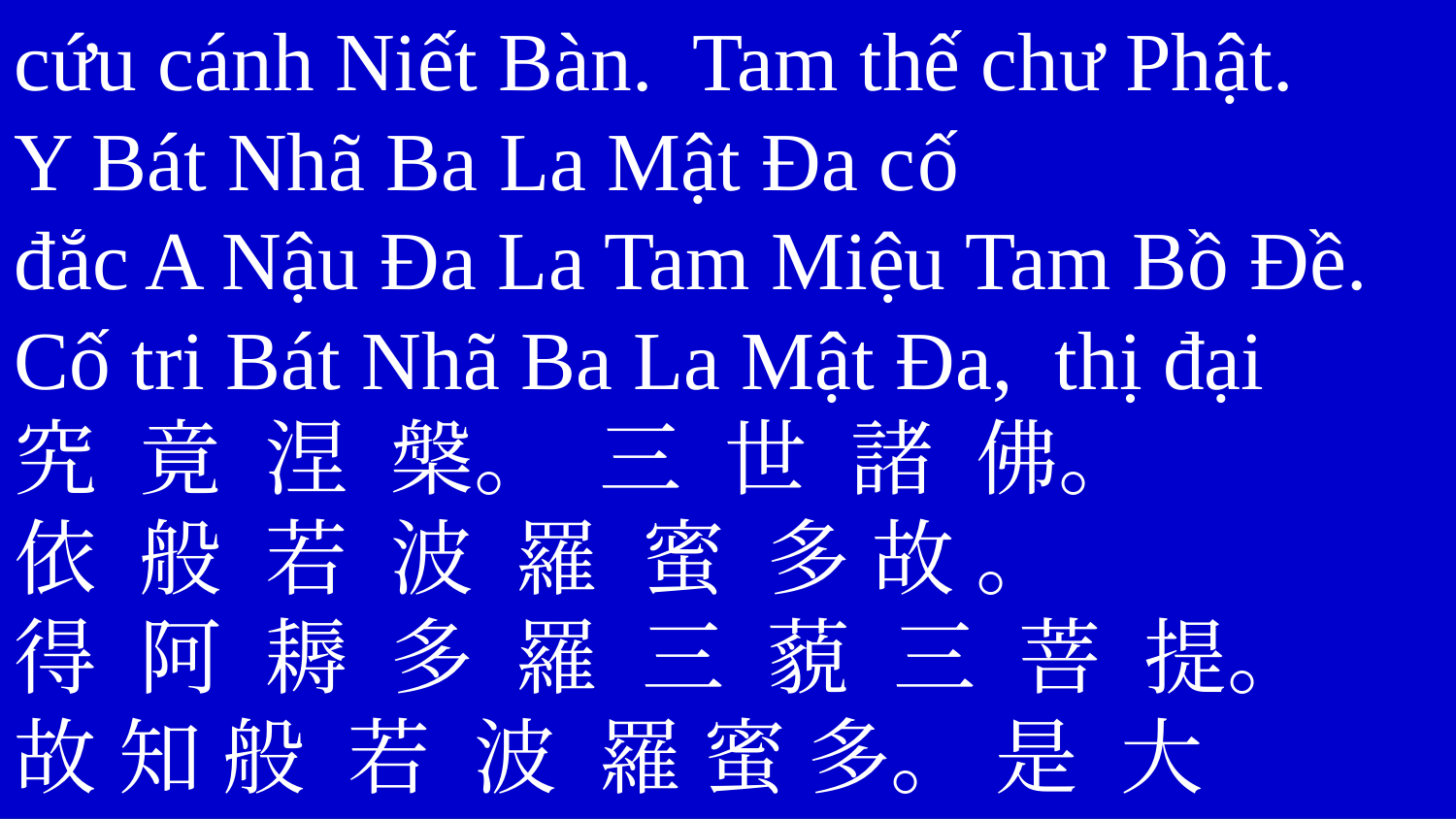

cứu cánh Niết Bàn.  Tam thế chư Phật.
Y Bát Nhã Ba La Mật Đa cố
đắc A Nậu Đa La Tam Miệu Tam Bồ Đề.
Cố tri Bát Nhã Ba La Mật Đa,  thị đại
究  竟  涅  槃。  三  世  諸  佛。
依  般  若  波  羅  蜜  多 故 。
得  阿  耨  多  羅  三  藐  三  菩  提。
故 知 般  若  波  羅 蜜 多。 是  大